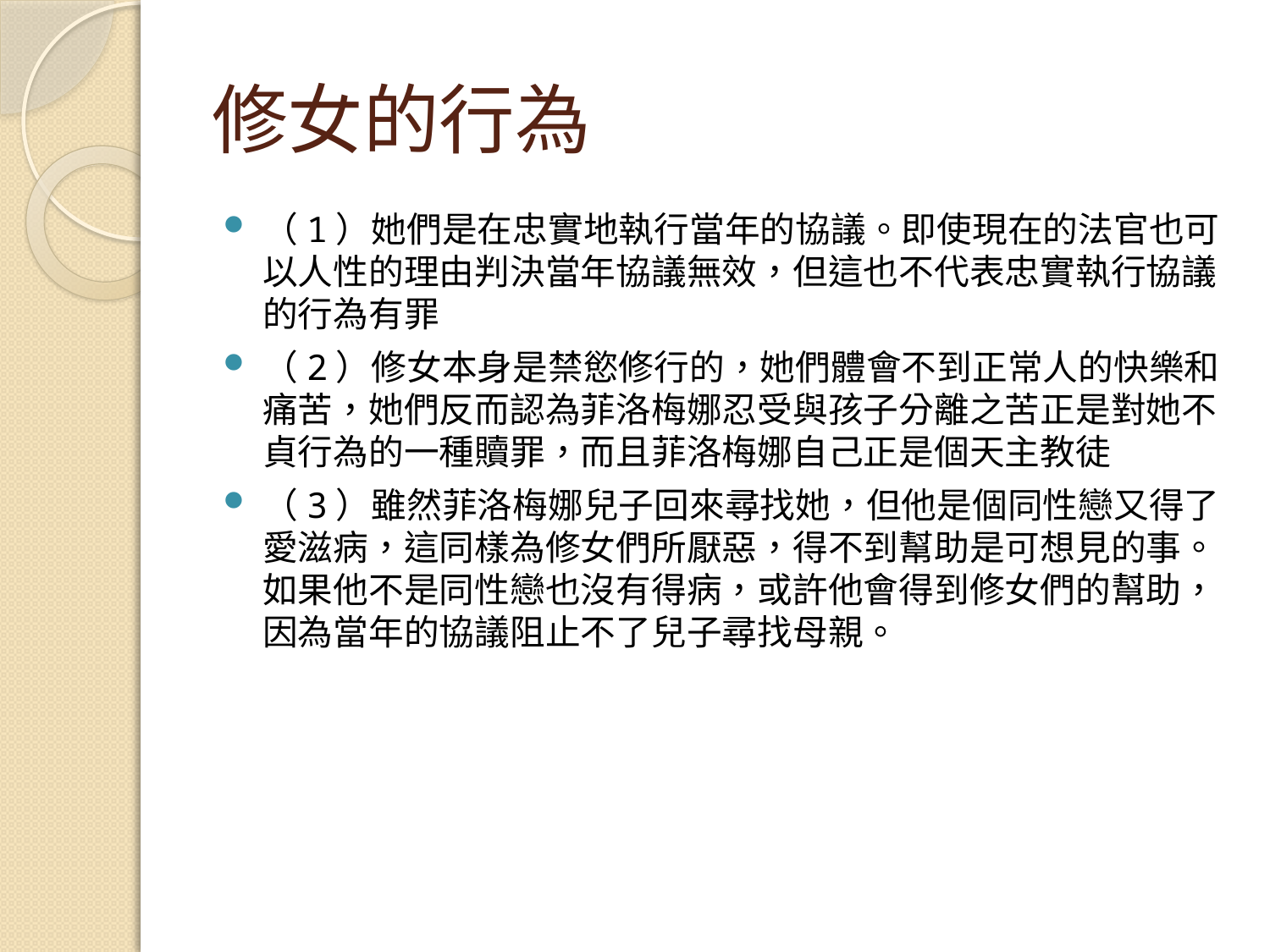

# 修女的行為
（1）她們是在忠實地執行當年的協議。即使現在的法官也可以人性的理由判決當年協議無效，但這也不代表忠實執行協議的行為有罪
（2）修女本身是禁慾修行的，她們體會不到正常人的快樂和痛苦，她們反而認為菲洛梅娜忍受與孩子分離之苦正是對她不貞行為的一種贖罪，而且菲洛梅娜自己正是個天主教徒
（3）雖然菲洛梅娜兒子回來尋找她，但他是個同性戀又得了愛滋病，這同樣為修女們所厭惡，得不到幫助是可想見的事。如果他不是同性戀也沒有得病，或許他會得到修女們的幫助，因為當年的協議阻止不了兒子尋找母親。